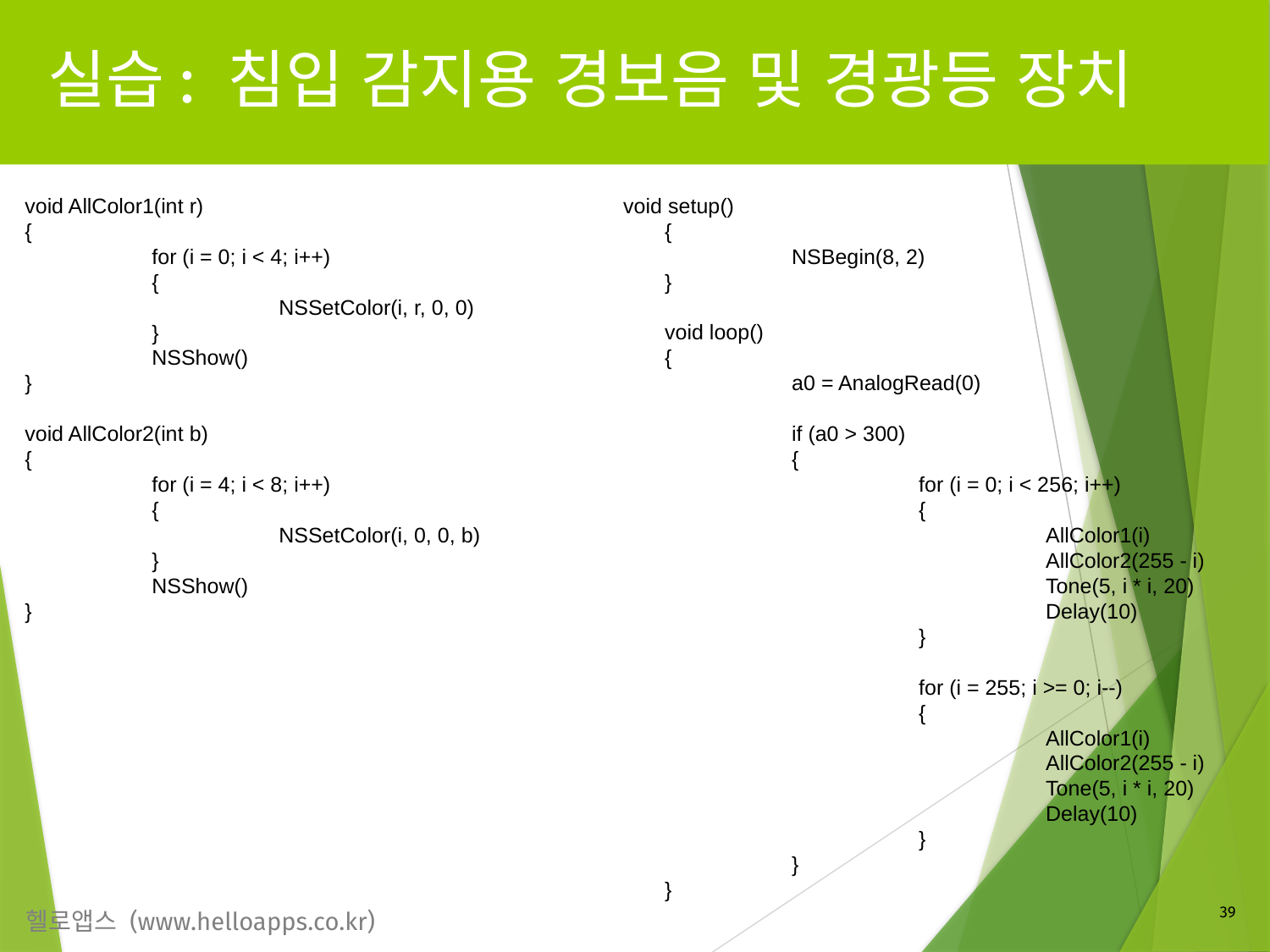

# 실습: 침입 감지용 경보음 및 경광등 장치
        void AllColor1(int r)
        {
	        for (i = 0; i < 4; i++)
	        {
		        NSSetColor(i, r, 0, 0)
	        }
	        NSShow()
        }

        void AllColor2(int b)
        {
	        for (i = 4; i < 8; i++)
	        {
		        NSSetColor(i, 0, 0, b)
	        }
	        NSShow()
        }
 void setup()
        {
	        NSBegin(8, 2)
        }

        void loop()
        {
	        a0 = AnalogRead(0)

	        if (a0 > 300)
	        {
		        for (i = 0; i < 256; i++)
		        {
			        AllColor1(i)
			        AllColor2(255 - i)
			        Tone(5, i * i, 20)
			        Delay(10)
		        }

		        for (i = 255; i >= 0; i--)
		        {
			        AllColor1(i)
			        AllColor2(255 - i)
			        Tone(5, i * i, 20)
			        Delay(10)
		        }
	        }
        }
39